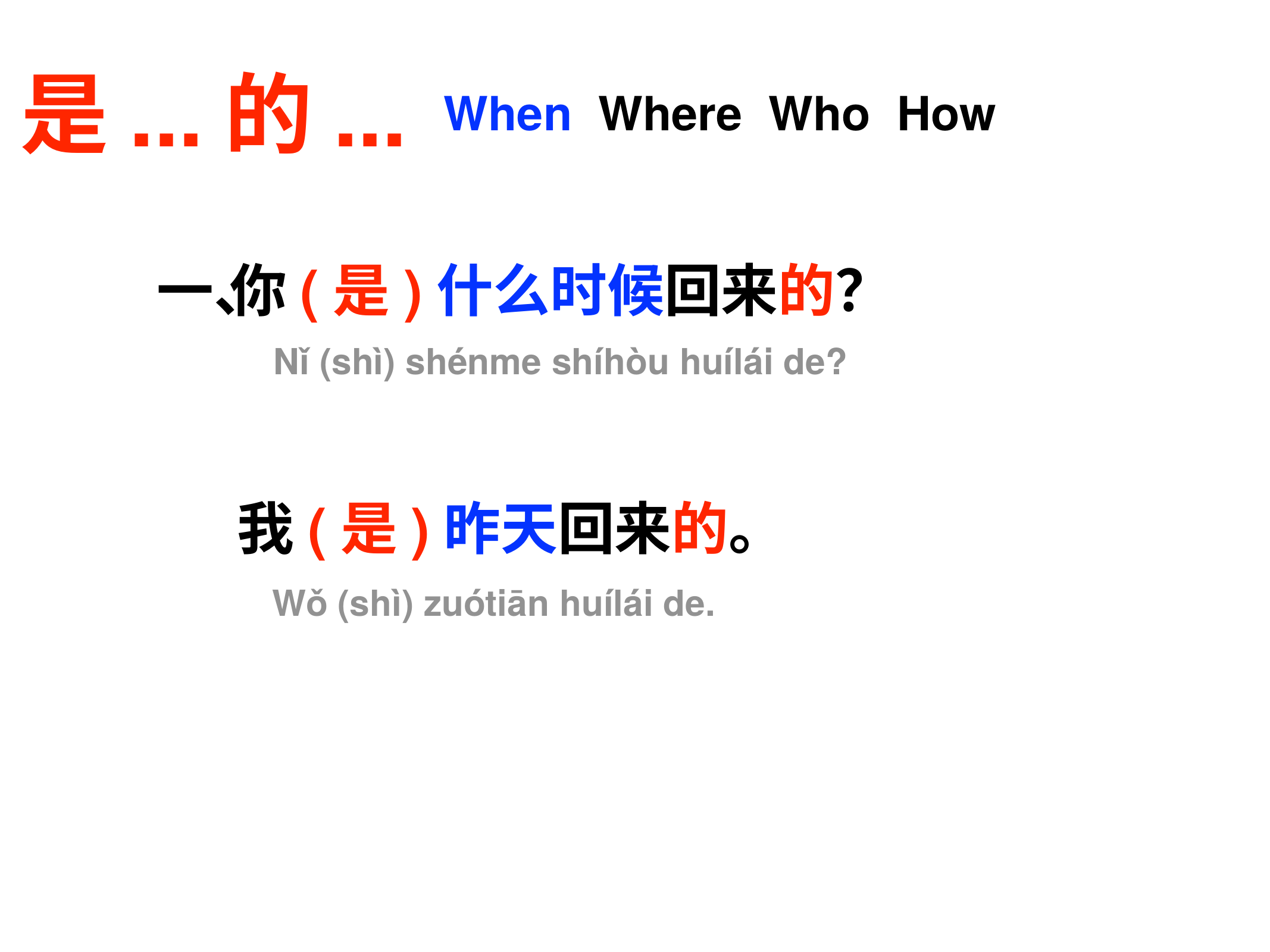

是...的...
When  Where  Who  How
一、
你(是)什么时候回来的？
Nǐ (shì) shénme shíhòu huílái de?
我(是)昨天回来的。
Wǒ (shì) zuótiān huílái de.